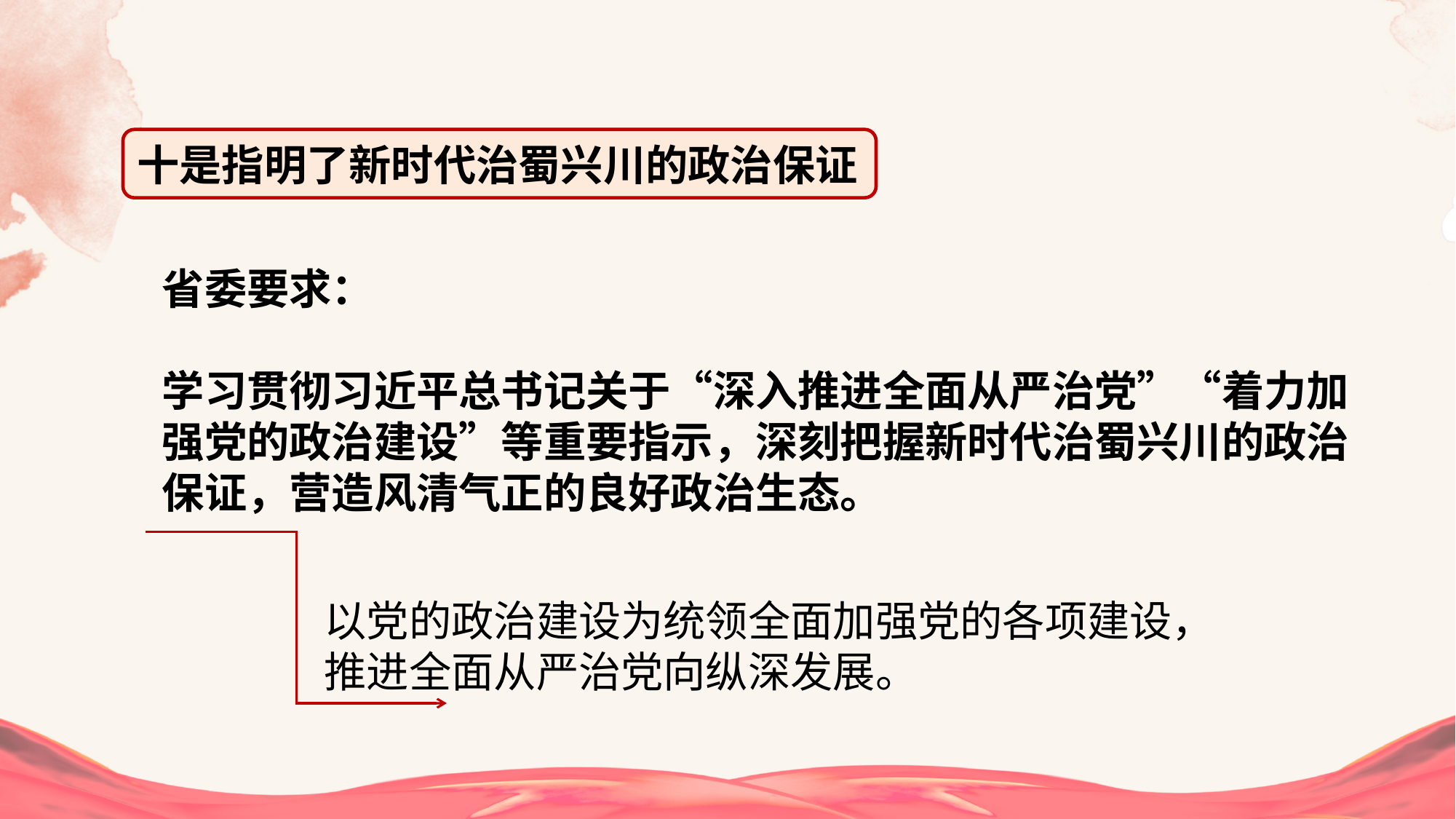

十是指明了新时代治蜀兴川的政治保证
省委要求：

学习贯彻习近平总书记关于“深入推进全面从严治党”“着力加强党的政治建设”等重要指示，深刻把握新时代治蜀兴川的政治保证，营造风清气正的良好政治生态。
以党的政治建设为统领全面加强党的各项建设，
推进全面从严治党向纵深发展。